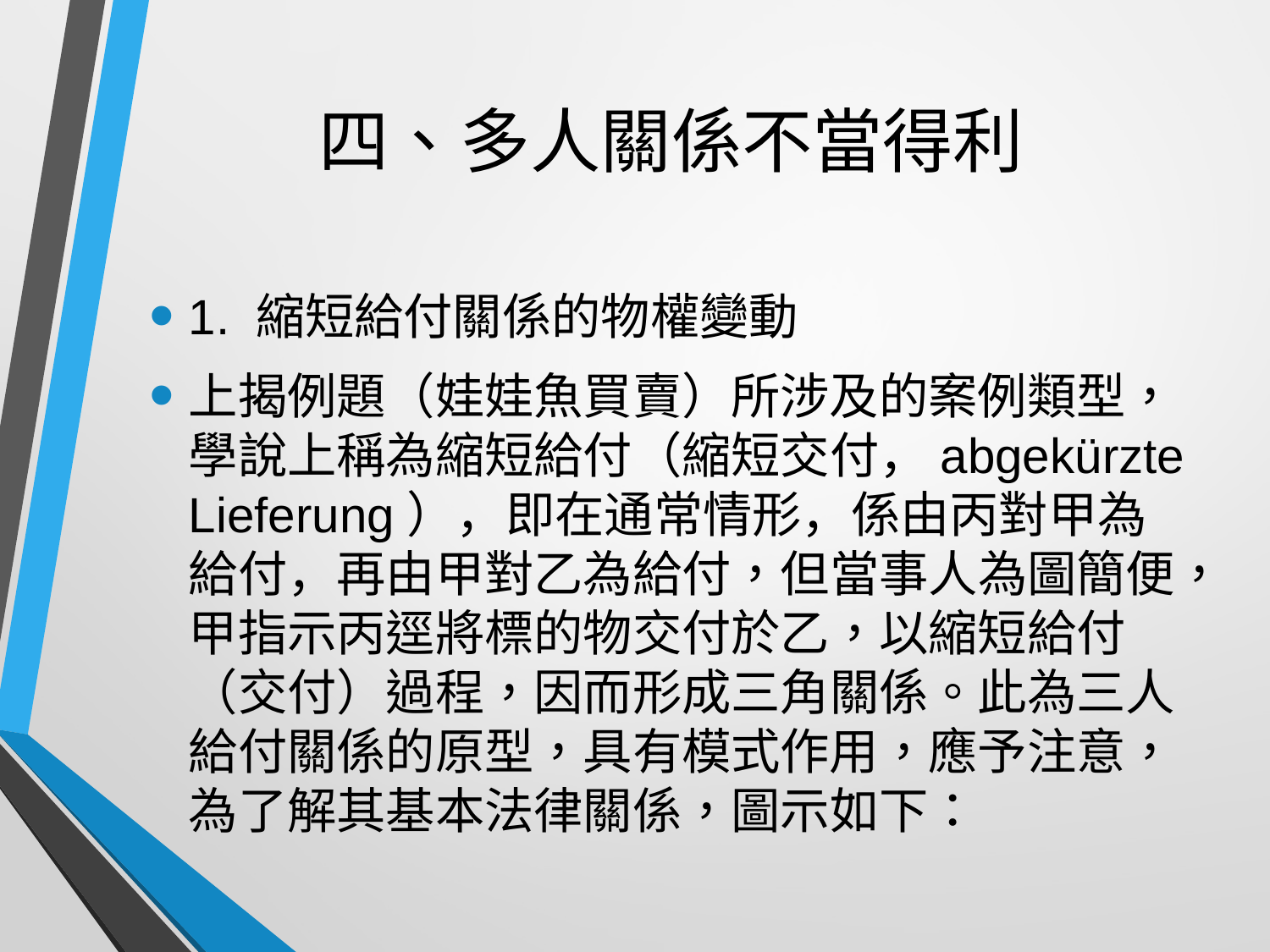

# 四、多人關係不當得利
1. 縮短給付關係的物權變動
上揭例題（娃娃魚買賣）所涉及的案例類型，學說上稱為縮短給付（縮短交付，abgekürzte Lieferung），即在通常情形，係由丙對甲為給付，再由甲對乙為給付，但當事人為圖簡便，甲指示丙逕將標的物交付於乙，以縮短給付（交付）過程，因而形成三角關係。此為三人給付關係的原型，具有模式作用，應予注意，為了解其基本法律關係，圖示如下：